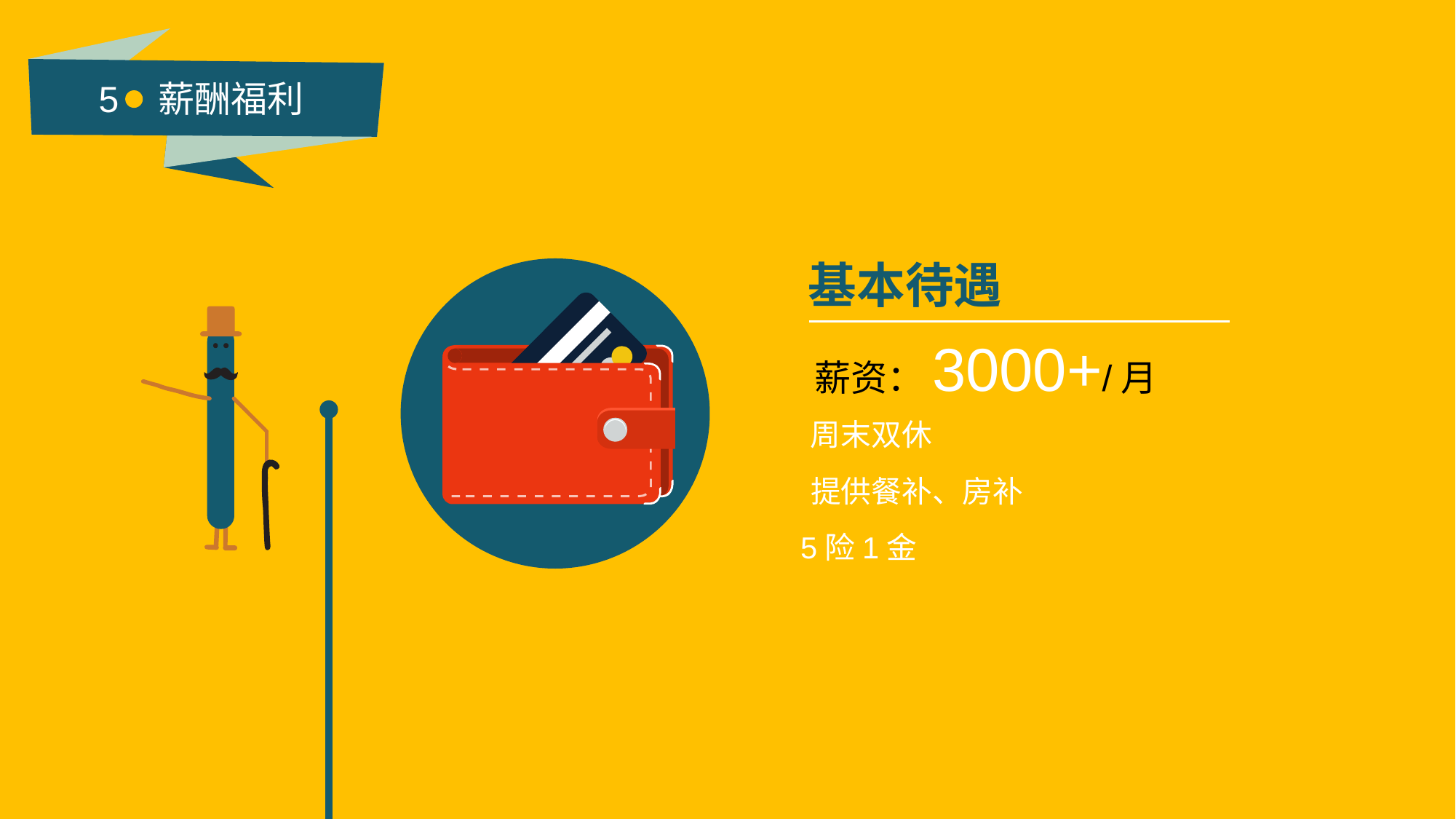

5   薪酬福利

基本待遇

薪资：3000+/月

周末双休
提供餐补、房补
5险1金